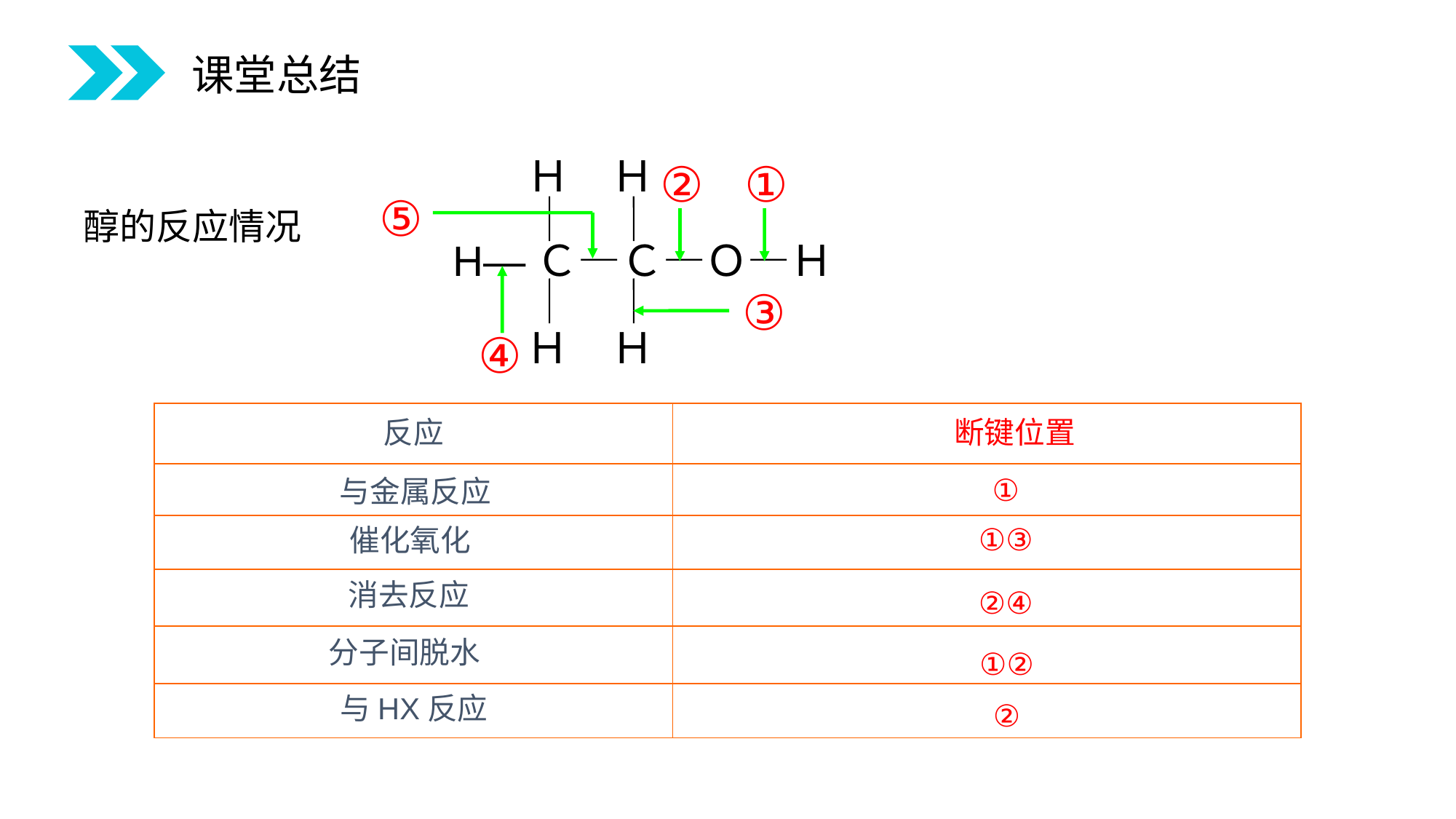

课堂总结
Ｈ
Ｈ

H―Ｃ―Ｃ―Ｏ―Ｈ

Ｈ
Ｈ
①
②
⑤

③

④
醇的反应情况
| 反应 | 断键位置 |
| --- | --- |
|  |  |
|  |  |
|  |  |
|  |  |
|  |  |
①
与金属反应
①③
催化氧化
消去反应
②④
分子间脱水
①②
与HX反应
②